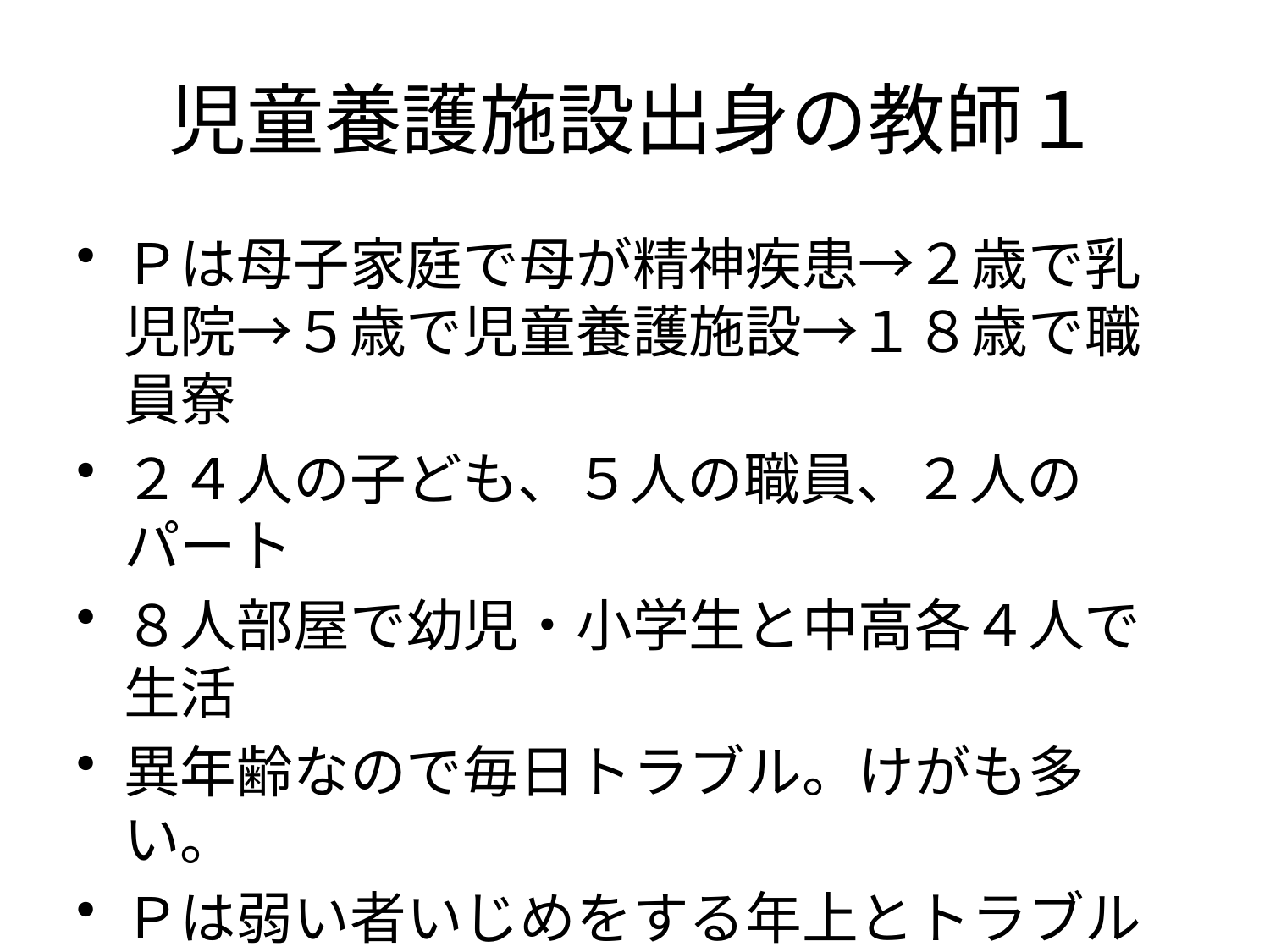

# 児童養護施設出身の教師１
Ｐは母子家庭で母が精神疾患→２歳で乳児院→５歳で児童養護施設→１８歳で職員寮
２４人の子ども、５人の職員、２人のパート
８人部屋で幼児・小学生と中高各４人で生活
異年齢なので毎日トラブル。けがも多い。
Ｐは弱い者いじめをする年上とトラブル頻繁
大学進学で職員とトラブル